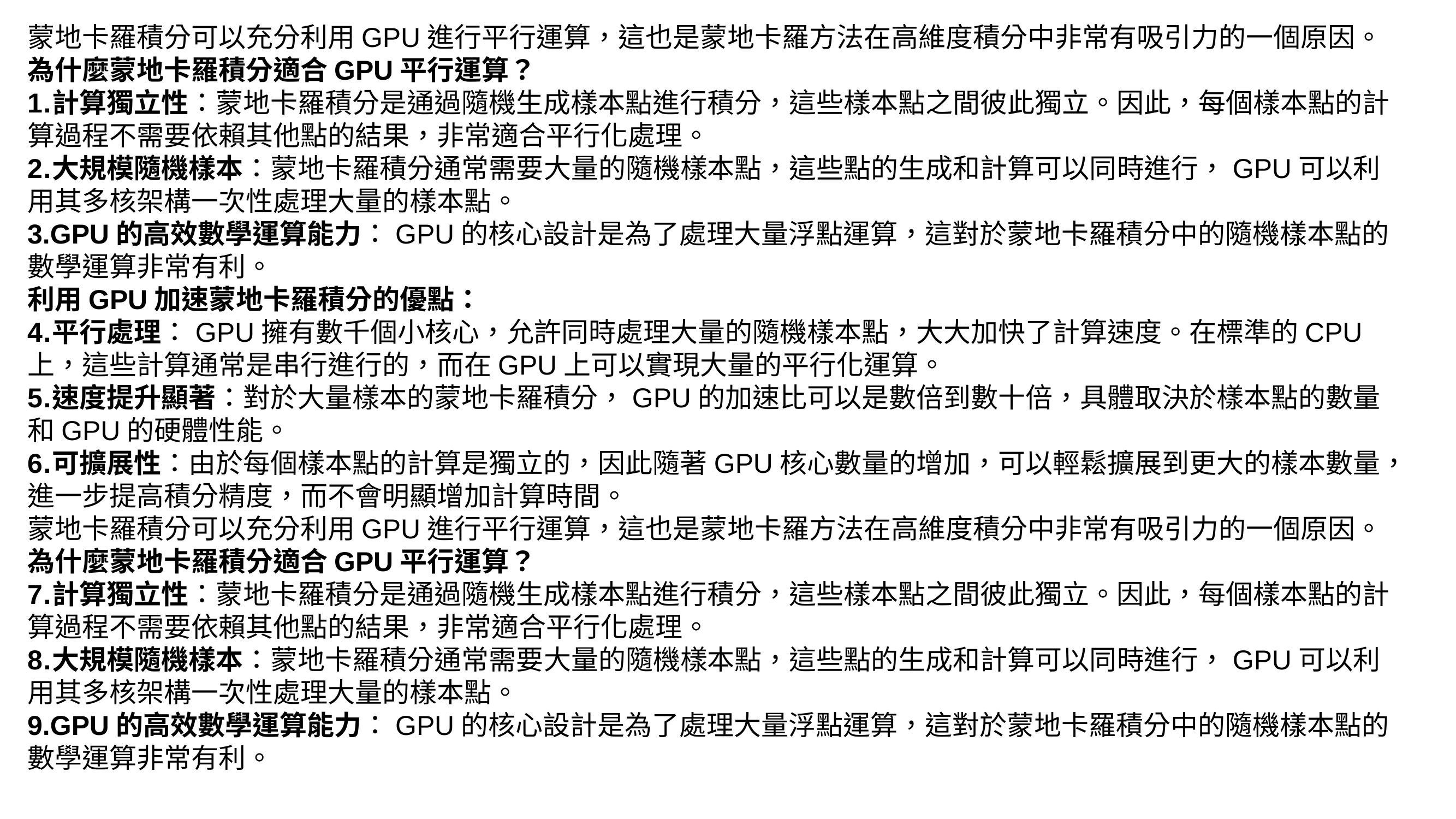

蒙地卡羅積分可以充分利用GPU進行平行運算，這也是蒙地卡羅方法在高維度積分中非常有吸引力的一個原因。
為什麼蒙地卡羅積分適合GPU平行運算？
計算獨立性：蒙地卡羅積分是通過隨機生成樣本點進行積分，這些樣本點之間彼此獨立。因此，每個樣本點的計算過程不需要依賴其他點的結果，非常適合平行化處理。
大規模隨機樣本：蒙地卡羅積分通常需要大量的隨機樣本點，這些點的生成和計算可以同時進行，GPU可以利用其多核架構一次性處理大量的樣本點。
GPU的高效數學運算能力：GPU的核心設計是為了處理大量浮點運算，這對於蒙地卡羅積分中的隨機樣本點的數學運算非常有利。
利用GPU加速蒙地卡羅積分的優點：
平行處理：GPU擁有數千個小核心，允許同時處理大量的隨機樣本點，大大加快了計算速度。在標準的CPU上，這些計算通常是串行進行的，而在GPU上可以實現大量的平行化運算。
速度提升顯著：對於大量樣本的蒙地卡羅積分，GPU的加速比可以是數倍到數十倍，具體取決於樣本點的數量和GPU的硬體性能。
可擴展性：由於每個樣本點的計算是獨立的，因此隨著GPU核心數量的增加，可以輕鬆擴展到更大的樣本數量，進一步提高積分精度，而不會明顯增加計算時間。
蒙地卡羅積分可以充分利用GPU進行平行運算，這也是蒙地卡羅方法在高維度積分中非常有吸引力的一個原因。
為什麼蒙地卡羅積分適合GPU平行運算？
計算獨立性：蒙地卡羅積分是通過隨機生成樣本點進行積分，這些樣本點之間彼此獨立。因此，每個樣本點的計算過程不需要依賴其他點的結果，非常適合平行化處理。
大規模隨機樣本：蒙地卡羅積分通常需要大量的隨機樣本點，這些點的生成和計算可以同時進行，GPU可以利用其多核架構一次性處理大量的樣本點。
GPU的高效數學運算能力：GPU的核心設計是為了處理大量浮點運算，這對於蒙地卡羅積分中的隨機樣本點的數學運算非常有利。